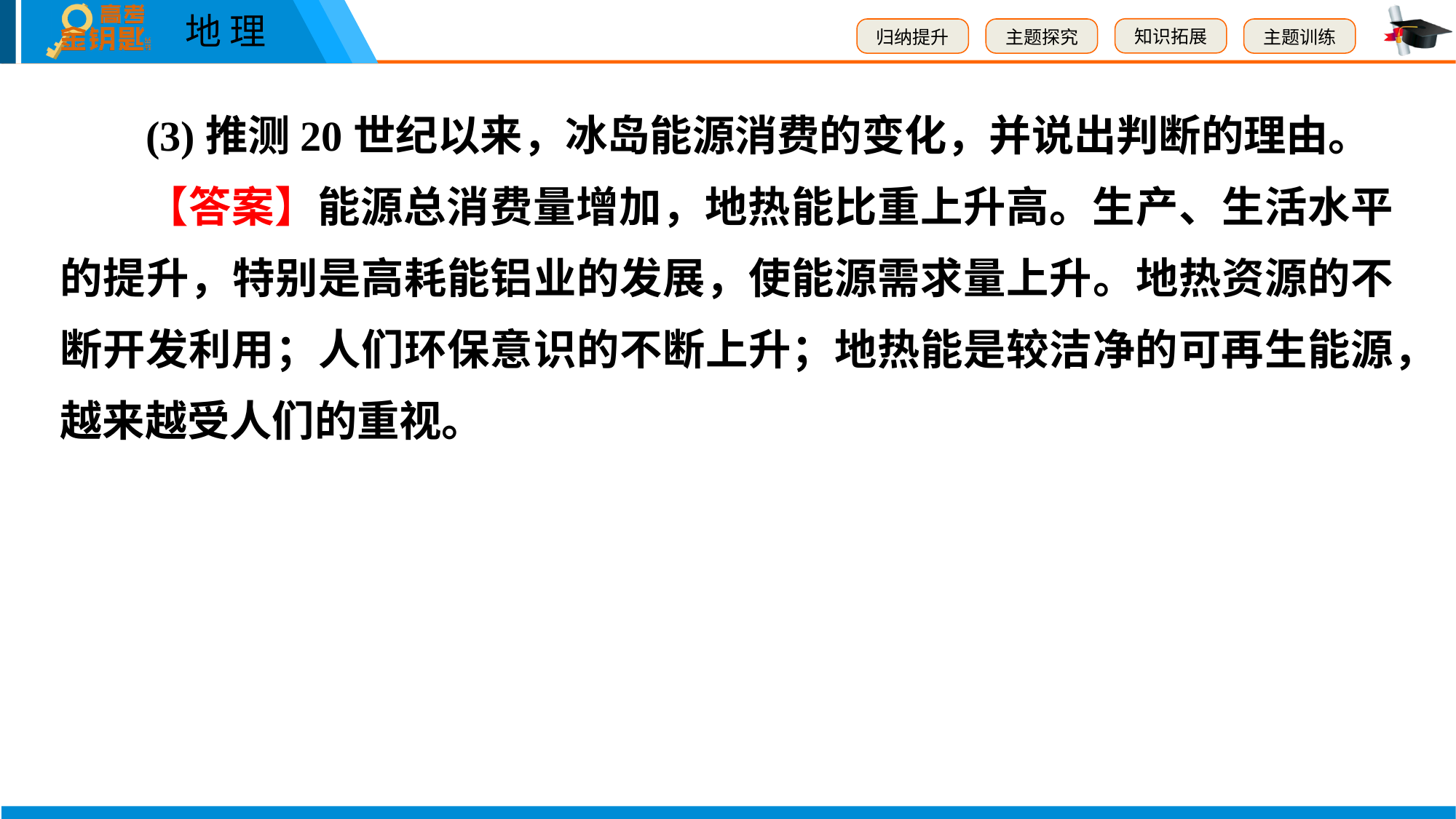

(3)推测20世纪以来，冰岛能源消费的变化，并说出判断的理由。
【答案】能源总消费量增加，地热能比重上升高。生产、生活水平的提升，特别是高耗能铝业的发展，使能源需求量上升。地热资源的不断开发利用；人们环保意识的不断上升；地热能是较洁净的可再生能源，越来越受人们的重视。